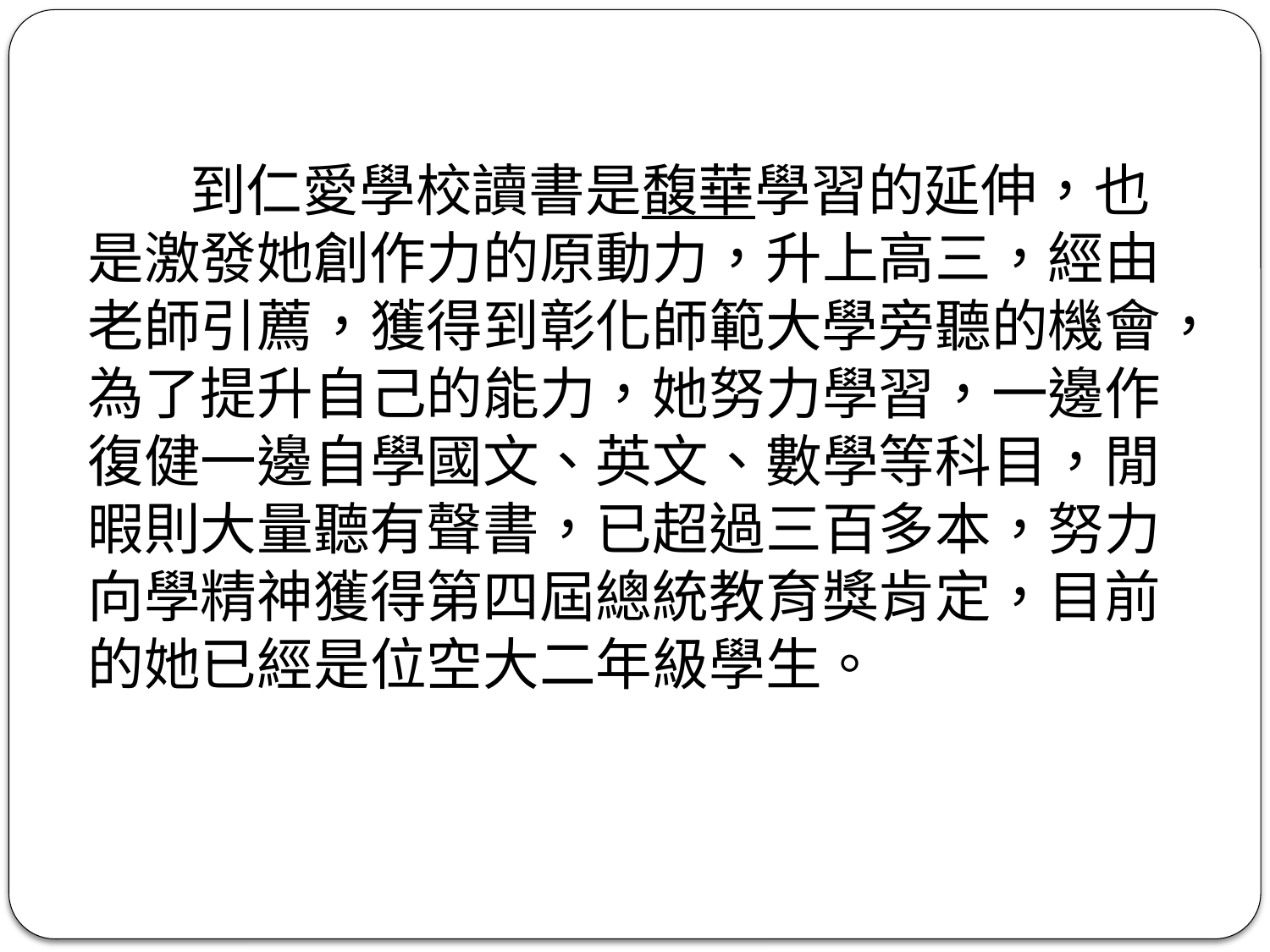

# 到仁愛學校讀書是馥華學習的延伸，也是激發她創作力的原動力，升上高三，經由老師引薦，獲得到彰化師範大學旁聽的機會，為了提升自己的能力，她努力學習，一邊作復健一邊自學國文、英文、數學等科目，閒暇則大量聽有聲書，已超過三百多本，努力向學精神獲得第四屆總統教育獎肯定，目前的她已經是位空大二年級學生。